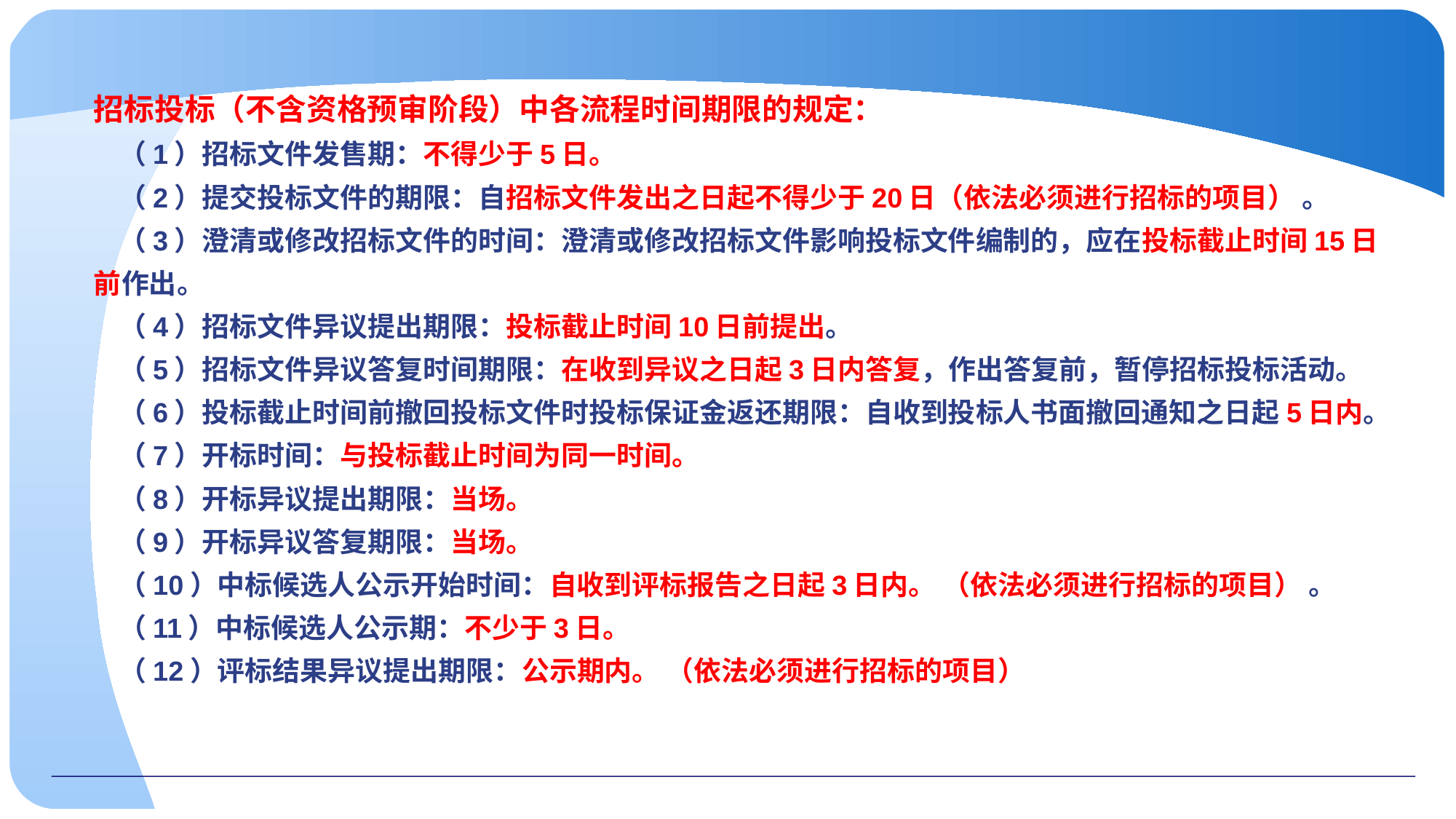

招标投标（不含资格预审阶段）中各流程时间期限的规定：
    （1）招标文件发售期：不得少于5日。
    （2）提交投标文件的期限：自招标文件发出之日起不得少于20日（依法必须进行招标的项目） 。
    （3）澄清或修改招标文件的时间：澄清或修改招标文件影响投标文件编制的，应在投标截止时间15日前作出。
    （4）招标文件异议提出期限：投标截止时间10日前提出。
    （5）招标文件异议答复时间期限：在收到异议之日起3日内答复，作出答复前，暂停招标投标活动。
    （6）投标截止时间前撤回投标文件时投标保证金返还期限：自收到投标人书面撤回通知之日起5日内。
    （7）开标时间：与投标截止时间为同一时间。
    （8）开标异议提出期限：当场。
    （9）开标异议答复期限：当场。
    （10）中标候选人公示开始时间：自收到评标报告之日起3日内。 （依法必须进行招标的项目） 。
    （11）中标候选人公示期：不少于3日。
    （12）评标结果异议提出期限：公示期内。 （依法必须进行招标的项目）
#